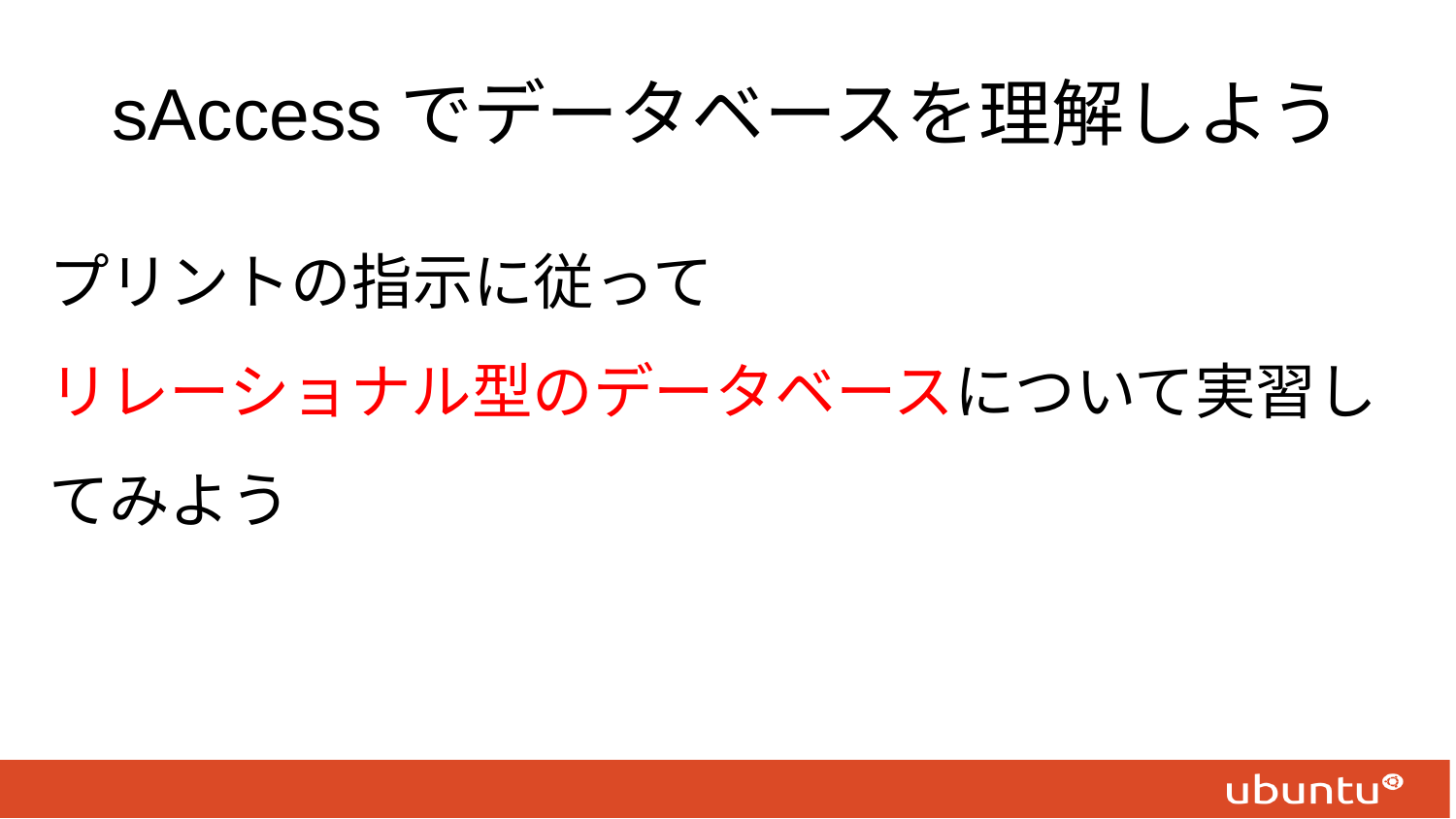

# sAccessでデータベースを理解しよう
プリントの指示に従って
リレーショナル型のデータベースについて実習してみよう